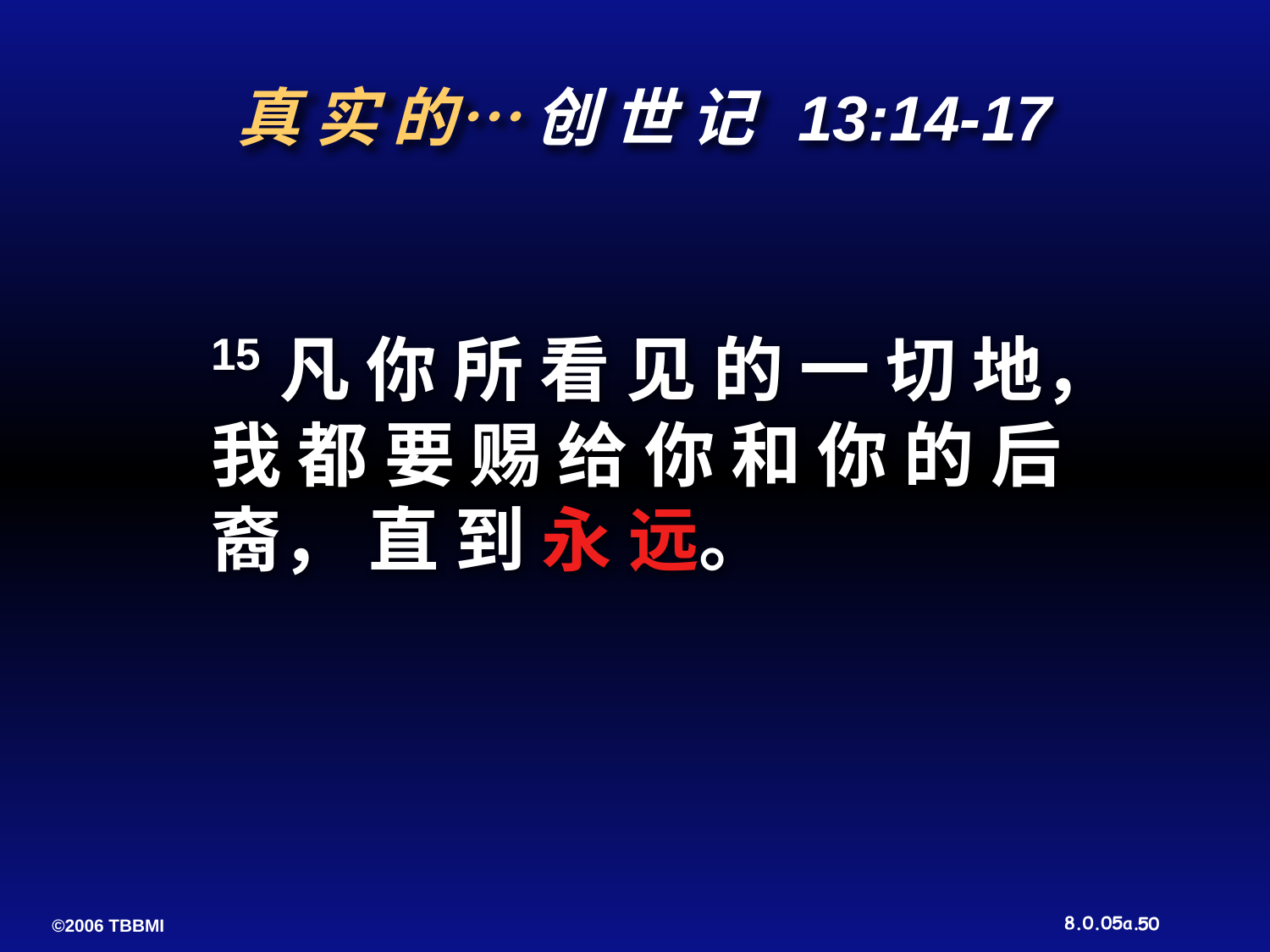

真 实 的… 创 世 记  13:14-17
15凡 你 所 看 见 的 一 切 地，我 都 要 赐 给 你 和 你 的 后 裔， 直 到 永 远。
50